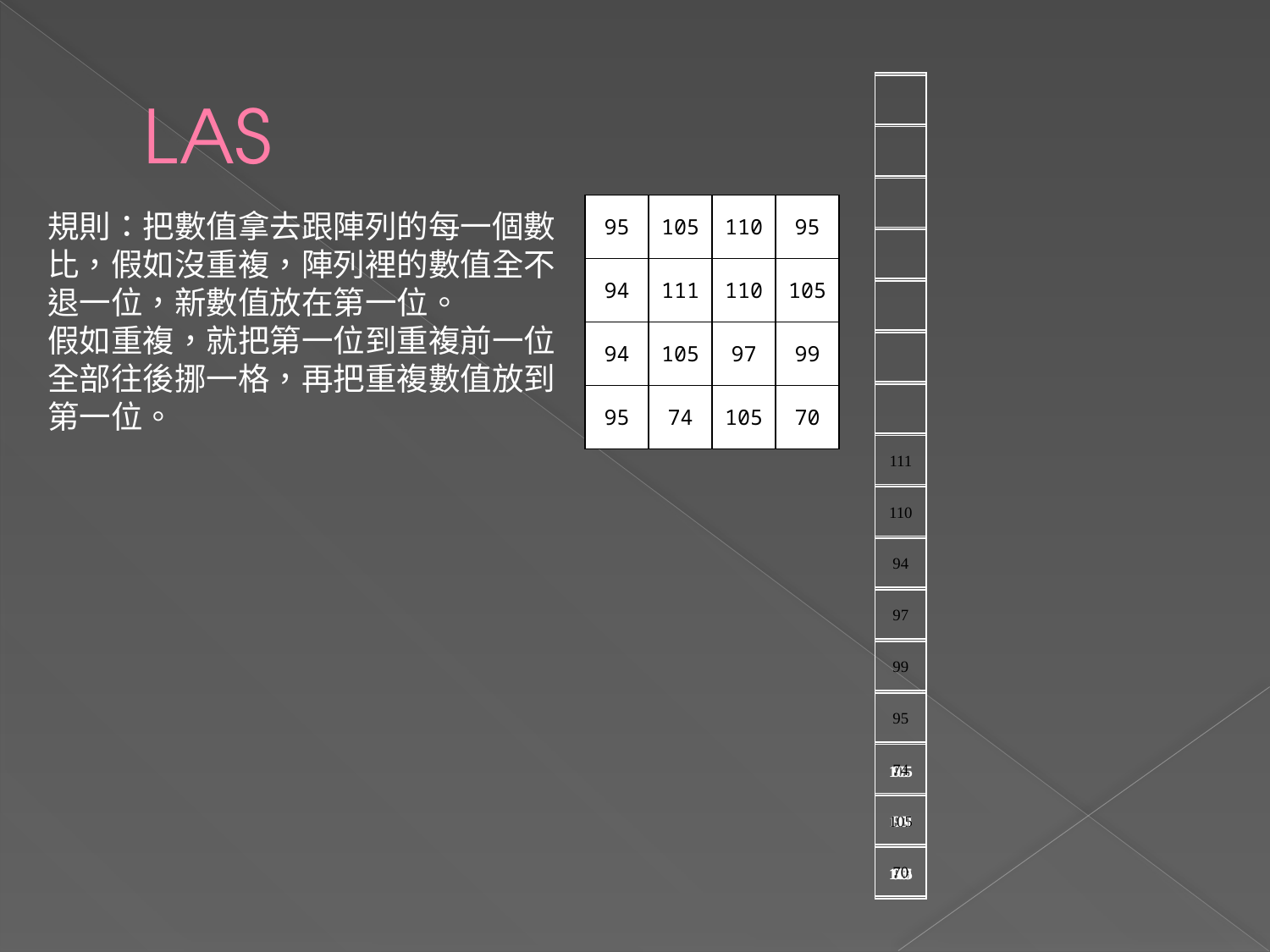

# LAS
|  |
| --- |
|  |
|  |
|  |
|  |
|  |
|  |
|  |
|  |
|  |
|  |
|  |
|  |
|  |
|  |
|  |
|  |
| --- |
|  |
|  |
|  |
|  |
|  |
|  |
| 111 |
| 110 |
| 94 |
| 97 |
| 99 |
| 95 |
| 74 |
| 105 |
| 70 |
| 95 | 105 | 110 | 95 |
| --- | --- | --- | --- |
| 94 | 111 | 110 | 105 |
| 94 | 105 | 97 | 99 |
| 95 | 74 | 105 | 70 |
規則：把數值拿去跟陣列的每一個數比，假如沒重複，陣列裡的數值全不退一位，新數值放在第一位。
假如重複，就把第一位到重複前一位全部往後挪一格，再把重複數值放到第一位。
| 95 |
| --- |
| 105 |
| --- |
| 95 |
| --- |
| 105 |
| --- |
| 110 |
| --- |
| 95 |
| --- |
| 105 |
| --- |
| 110 |
| --- |
| 95 |
| --- |